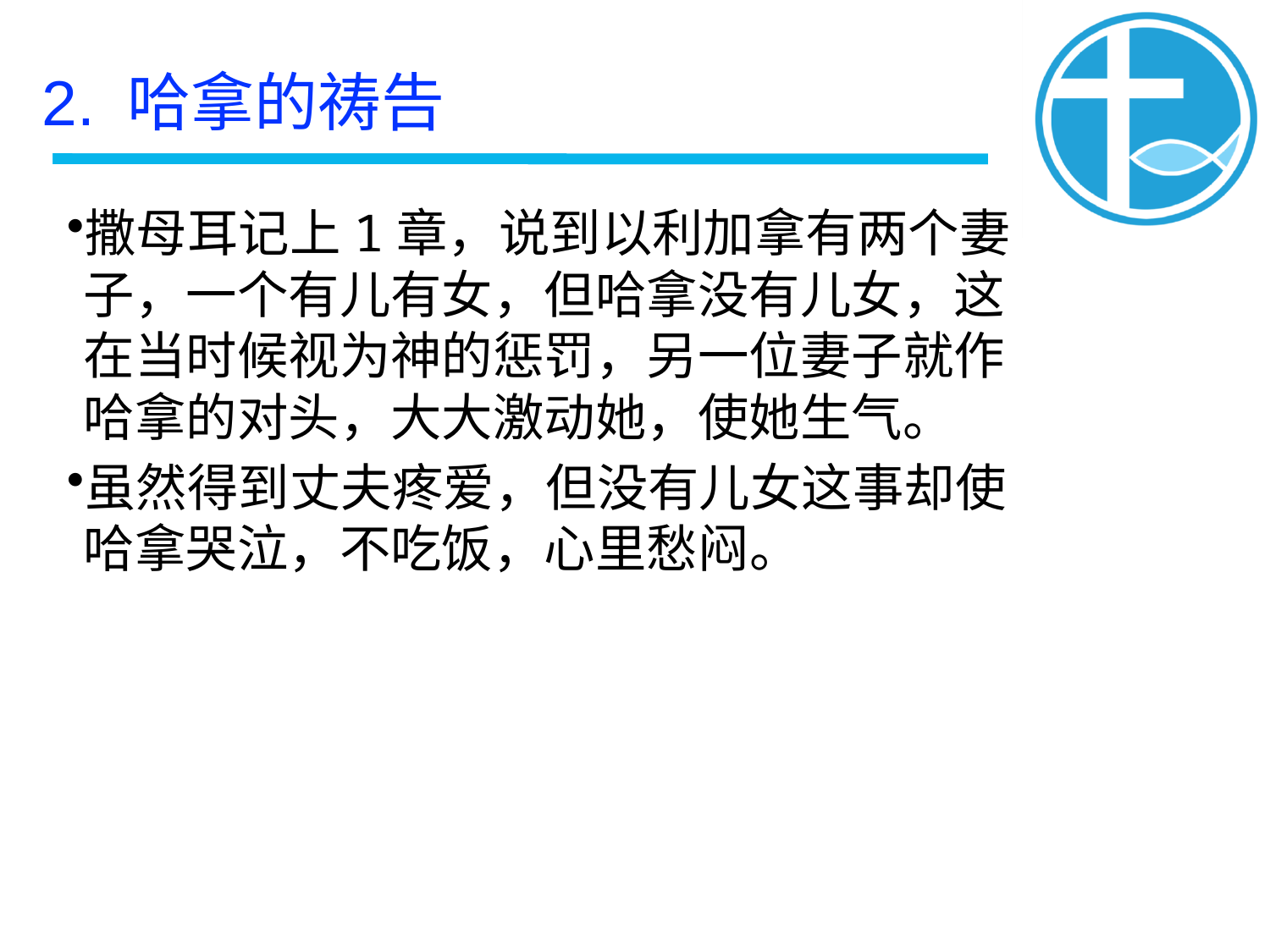

2. 哈拿的祷告
撒母耳记上1章，说到以利加拿有两个妻子，一个有儿有女，但哈拿没有儿女，这在当时候视为神的惩罚，另一位妻子就作哈拿的对头，大大激动她，使她生气。
虽然得到丈夫疼爱，但没有儿女这事却使哈拿哭泣，不吃饭，心里愁闷。